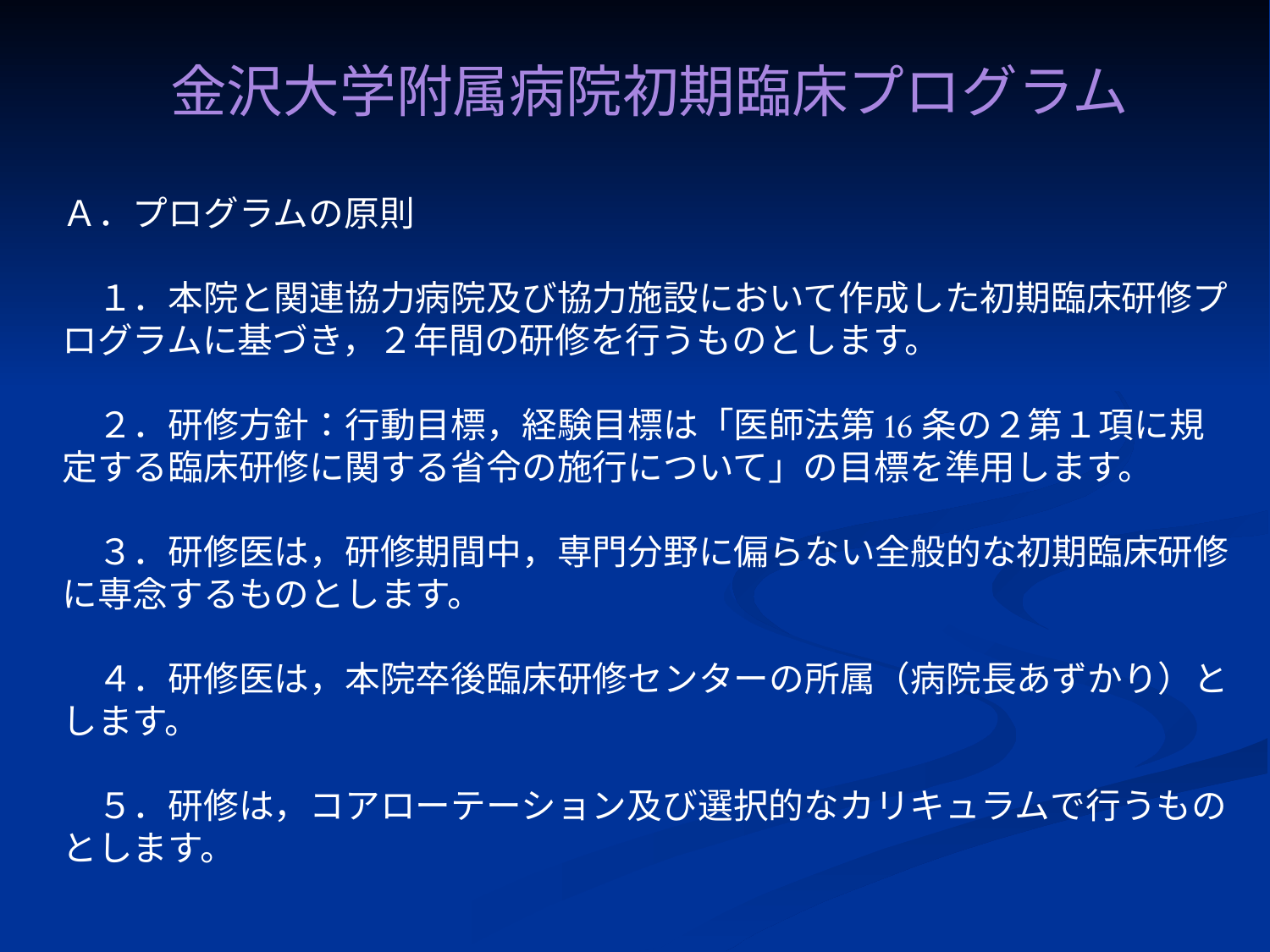

金沢大学附属病院初期臨床プログラム

Ａ．プログラムの原則

　１．本院と関連協力病院及び協力施設において作成した初期臨床研修プログラムに基づき，２年間の研修を行うものとします。

　２．研修方針：行動目標，経験目標は「医師法第16条の２第１項に規定する臨床研修に関する省令の施行について」の目標を準用します。

　３．研修医は，研修期間中，専門分野に偏らない全般的な初期臨床研修に専念するものとします。

　４．研修医は，本院卒後臨床研修センターの所属（病院長あずかり）とします。

　５．研修は，コアローテーション及び選択的なカリキュラムで行うものとします。